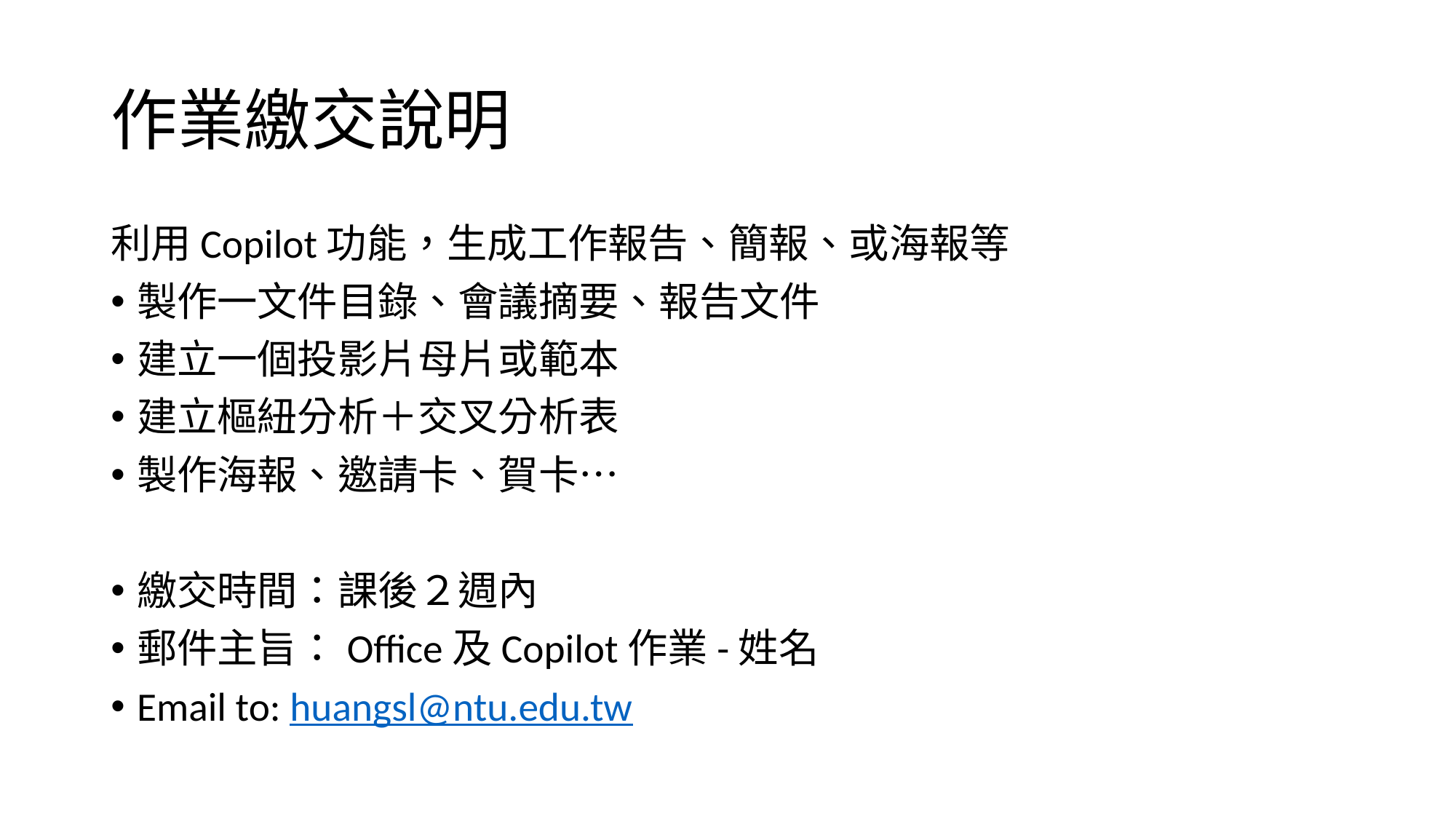

# 作業繳交說明
利用Copilot功能，生成工作報告、簡報、或海報等
製作一文件目錄、會議摘要、報告文件
建立一個投影片母片或範本
建立樞紐分析＋交叉分析表
製作海報、邀請卡、賀卡…

繳交時間：課後２週內
郵件主旨：Office及Copilot作業-姓名
Email to: huangsl@ntu.edu.tw